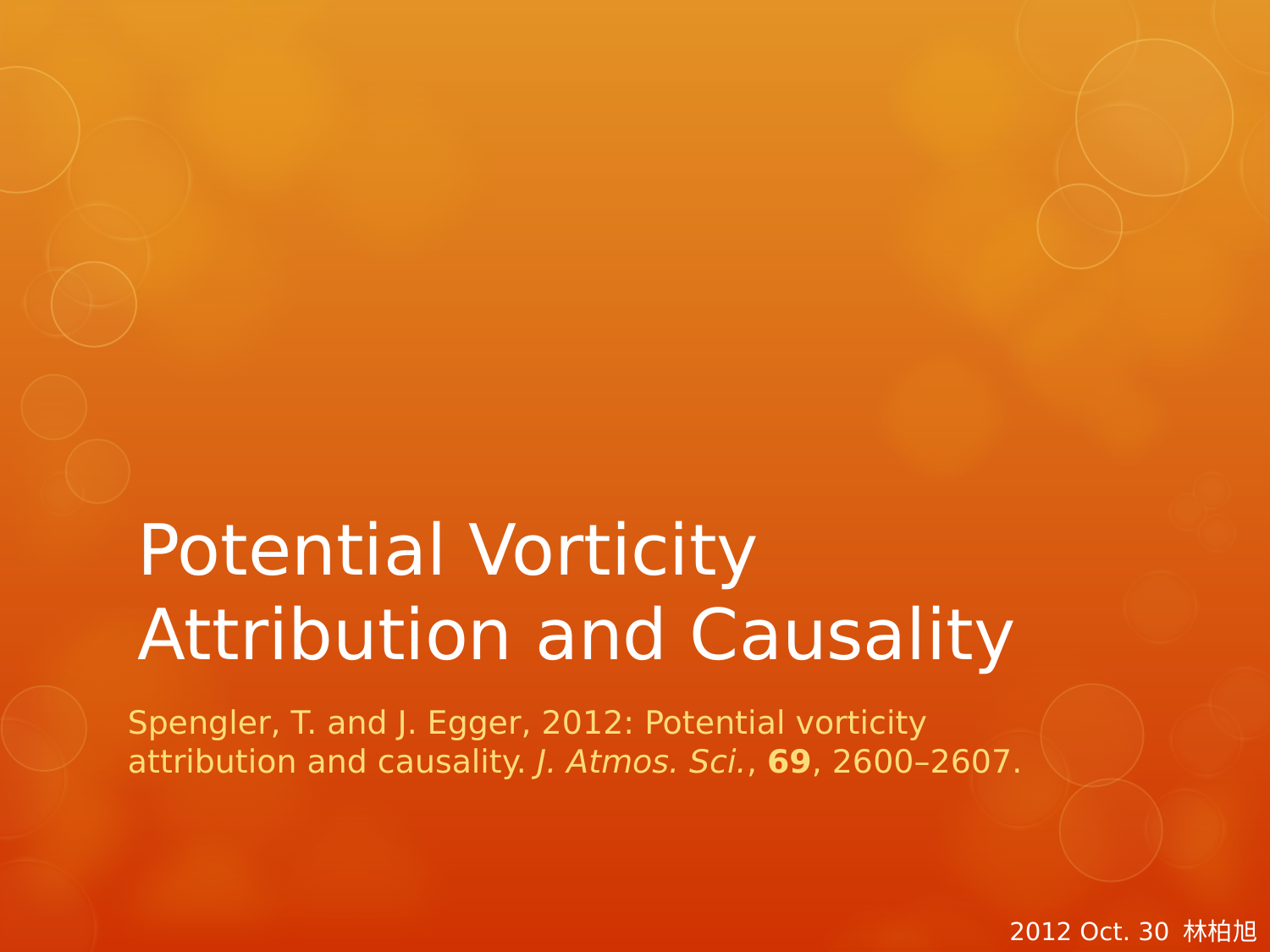

# Potential Vorticity Attribution and Causality
Spengler, T. and J. Egger, 2012: Potential vorticity attribution and causality. J. Atmos. Sci., 69, 2600–2607.
2012 Oct. 30 林柏旭